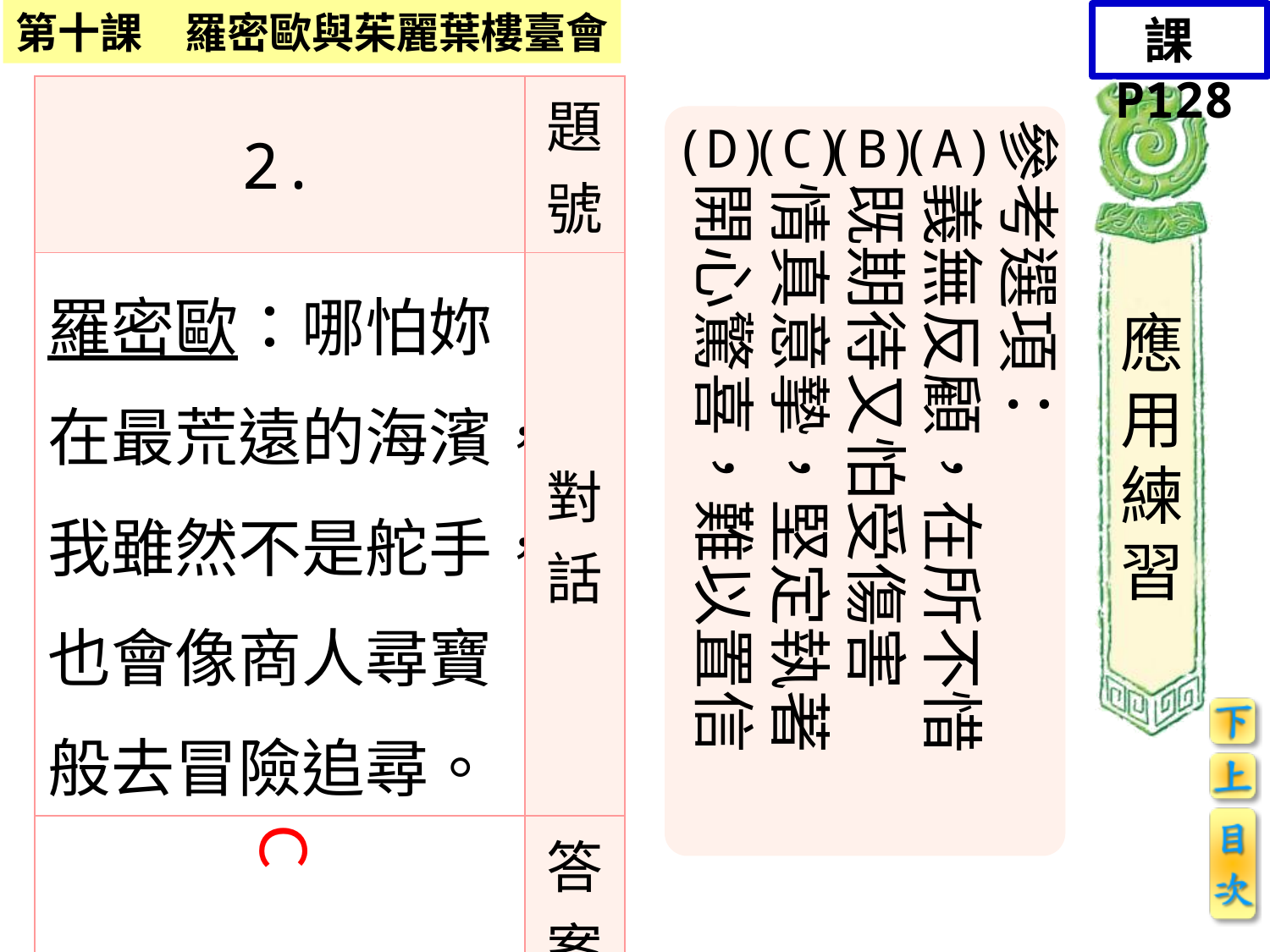

課P128
| 2. | 題號 |
| --- | --- |
| 羅密歐：哪怕妳在最荒遠的海濱，我雖然不是舵手，也會像商人尋寶般去冒險追尋。 | 對話 |
|  | 答案 |
參考選項：
　義無反顧，在所不惜
　既期待又怕受傷害
　情真意摯，堅定執著
　開心驚喜，難以置信

(A)
(D)
(C)
(B)
應用練習
Ｃ